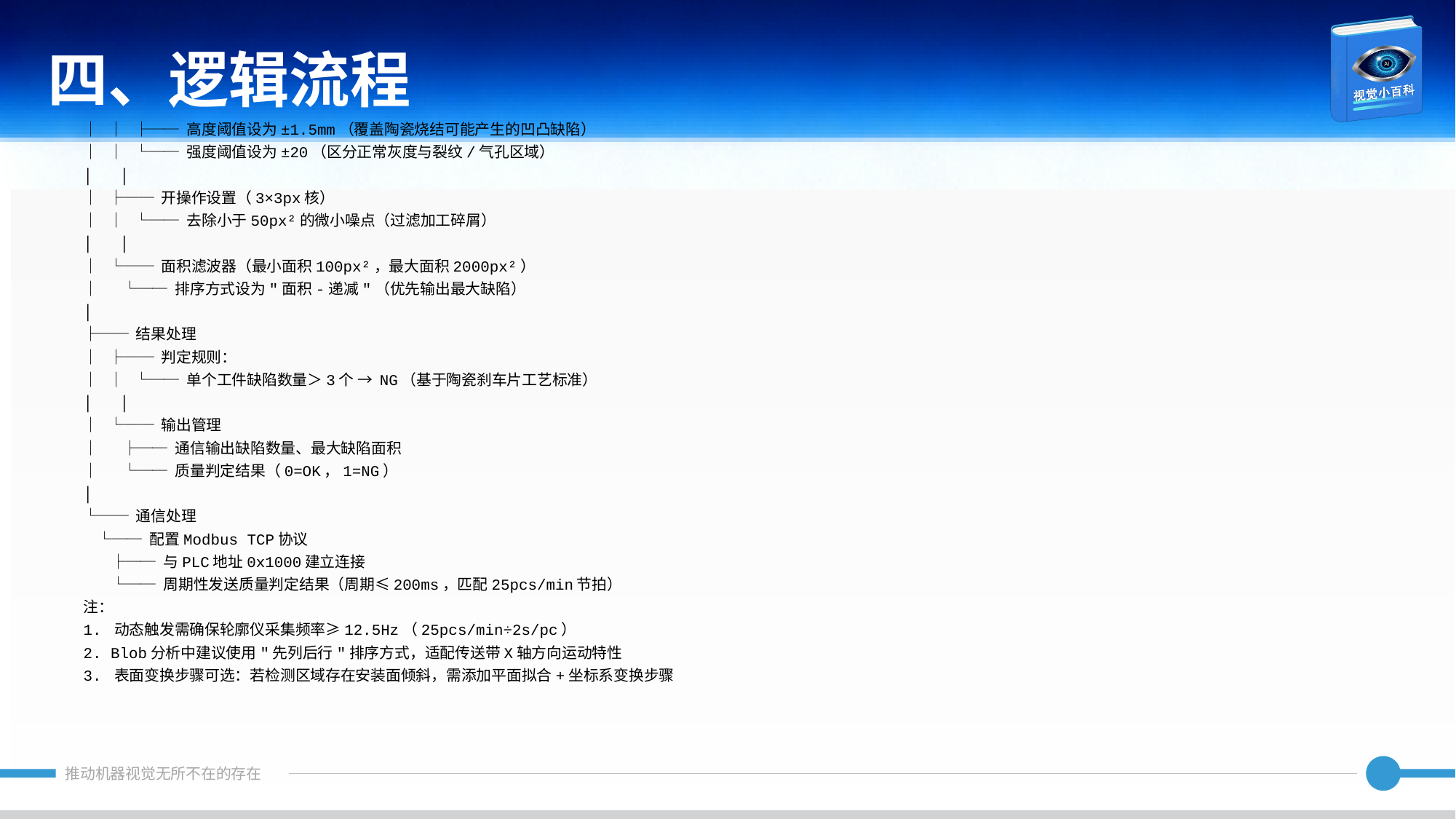

四、逻辑流程

│   │   ├── 高度阈值设为±1.5mm（覆盖陶瓷烧结可能产生的凹凸缺陷）
│   │   └── 强度阈值设为±20（区分正常灰度与裂纹/气孔区域）
│   │
│   ├── 开操作设置（3×3px核）
│   │   └── 去除小于50px²的微小噪点（过滤加工碎屑）
│   │
│   └── 面积滤波器（最小面积100px²，最大面积2000px²）
│       └── 排序方式设为"面积-递减"（优先输出最大缺陷）
│
├── 结果处理
│   ├── 判定规则：
│   │   └── 单个工件缺陷数量＞3个 → NG（基于陶瓷刹车片工艺标准）
│   │
│   └── 输出管理
│       ├── 通信输出缺陷数量、最大缺陷面积
│       └── 质量判定结果（0=OK，1=NG）
│
└── 通信处理
    └── 配置Modbus TCP协议
        ├── 与PLC地址0x1000建立连接
        └── 周期性发送质量判定结果（周期≤200ms，匹配25pcs/min节拍）
注：
1. 动态触发需确保轮廓仪采集频率≥12.5Hz（25pcs/min÷2s/pc）
2. Blob分析中建议使用"先列后行"排序方式，适配传送带X轴方向运动特性
3. 表面变换步骤可选：若检测区域存在安装面倾斜，需添加平面拟合+坐标系变换步骤
10